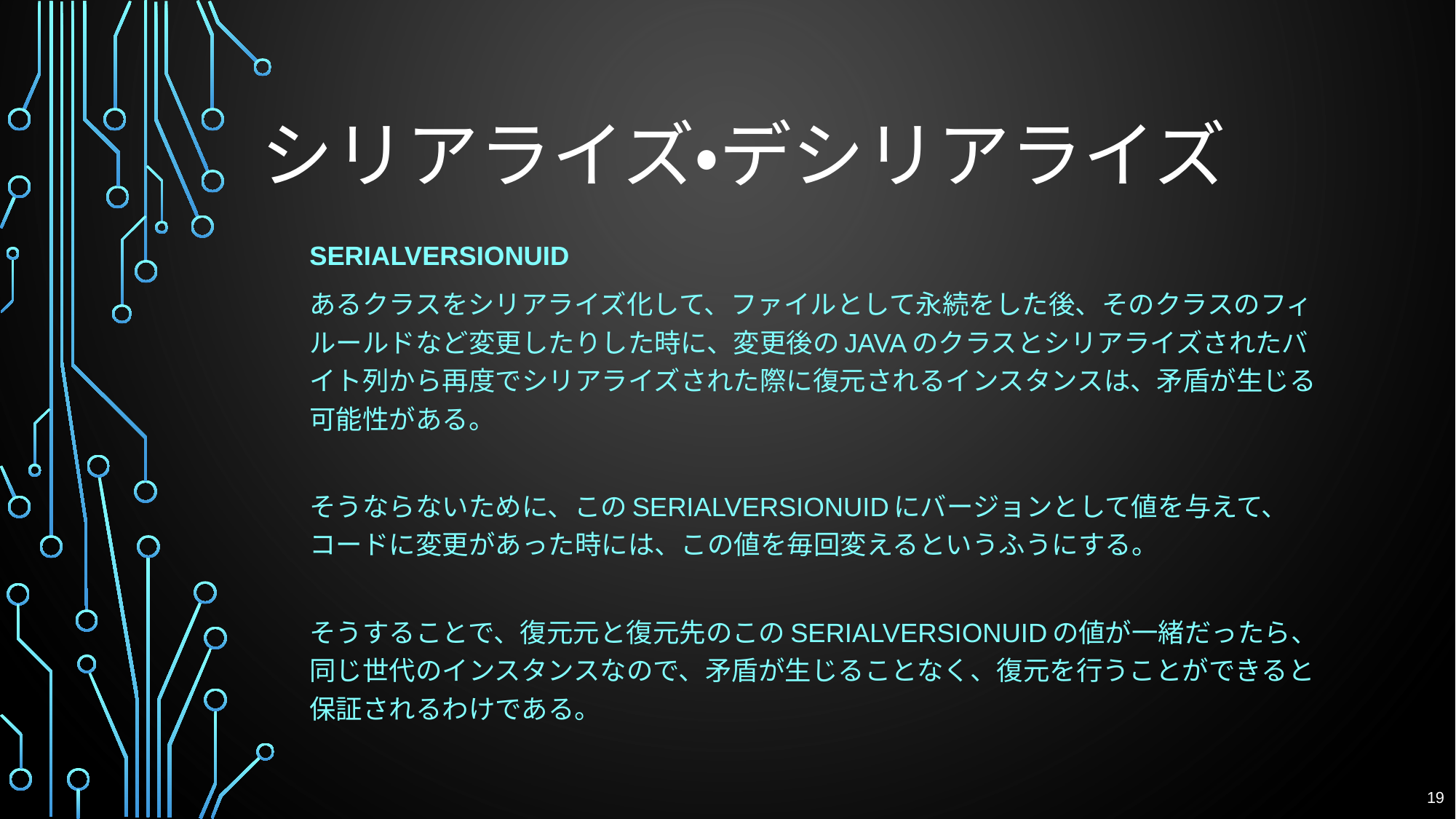

# シリアライズ・デシリアライズ
serialVersionUID
あるクラスをシリアライズ化して、ファイルとして永続をした後、そのクラスのフィルールドなど変更したりした時に、変更後のJavaのクラスとシリアライズされたバイト列から再度でシリアライズされた際に復元されるインスタンスは、矛盾が生じる可能性がある。
そうならないために、このserialVersionUIDにバージョンとして値を与えて、コードに変更があった時には、この値を毎回変えるというふうにする。
そうすることで、復元元と復元先のこのserialVersionUIDの値が一緒だったら、同じ世代のインスタンスなので、矛盾が生じることなく、復元を行うことができると保証されるわけである。
19